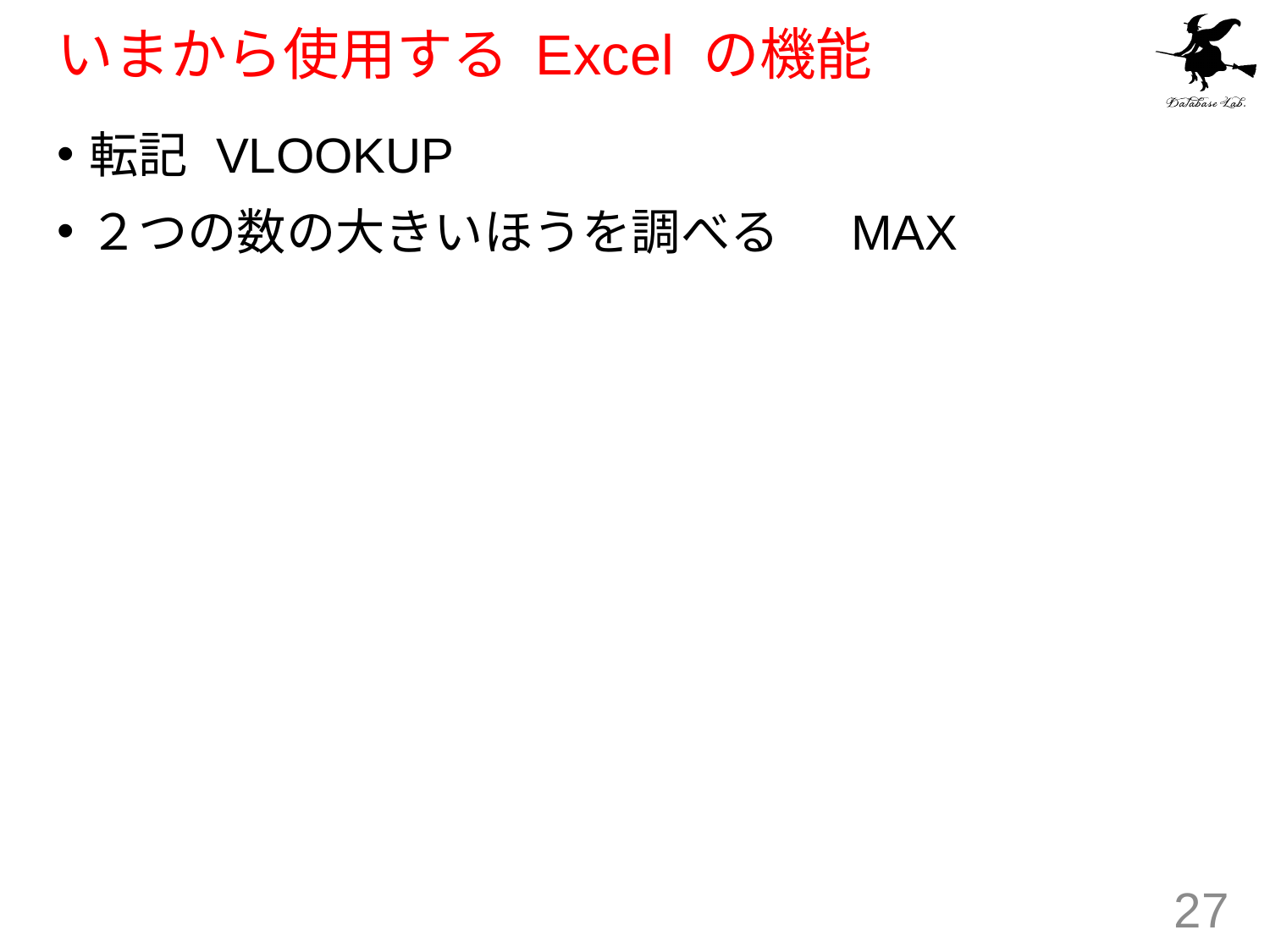

# いまから使用する Excel の機能
転記	VLOOKUP
２つの数の大きいほうを調べる	MAX
27